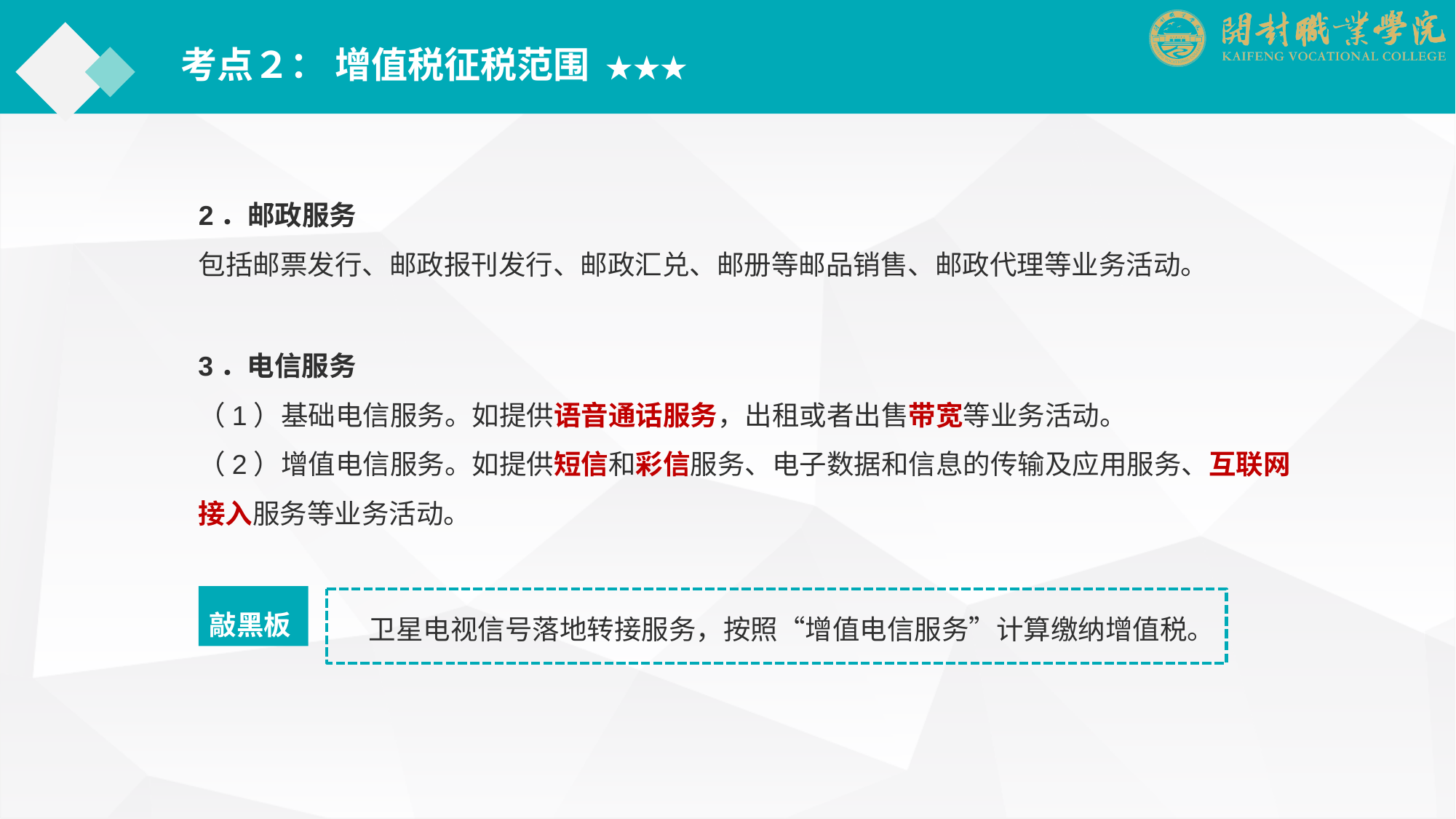

考点２： 增值税征税范围  ★★★
2．邮政服务
包括邮票发行、邮政报刊发行、邮政汇兑、邮册等邮品销售、邮政代理等业务活动。
3．电信服务
（1）基础电信服务。如提供语音通话服务，出租或者出售带宽等业务活动。
（2）增值电信服务。如提供短信和彩信服务、电子数据和信息的传输及应用服务、互联网接入服务等业务活动。
敲黑板

    卫星电视信号落地转接服务，按照“增值电信服务”计算缴纳增值税。